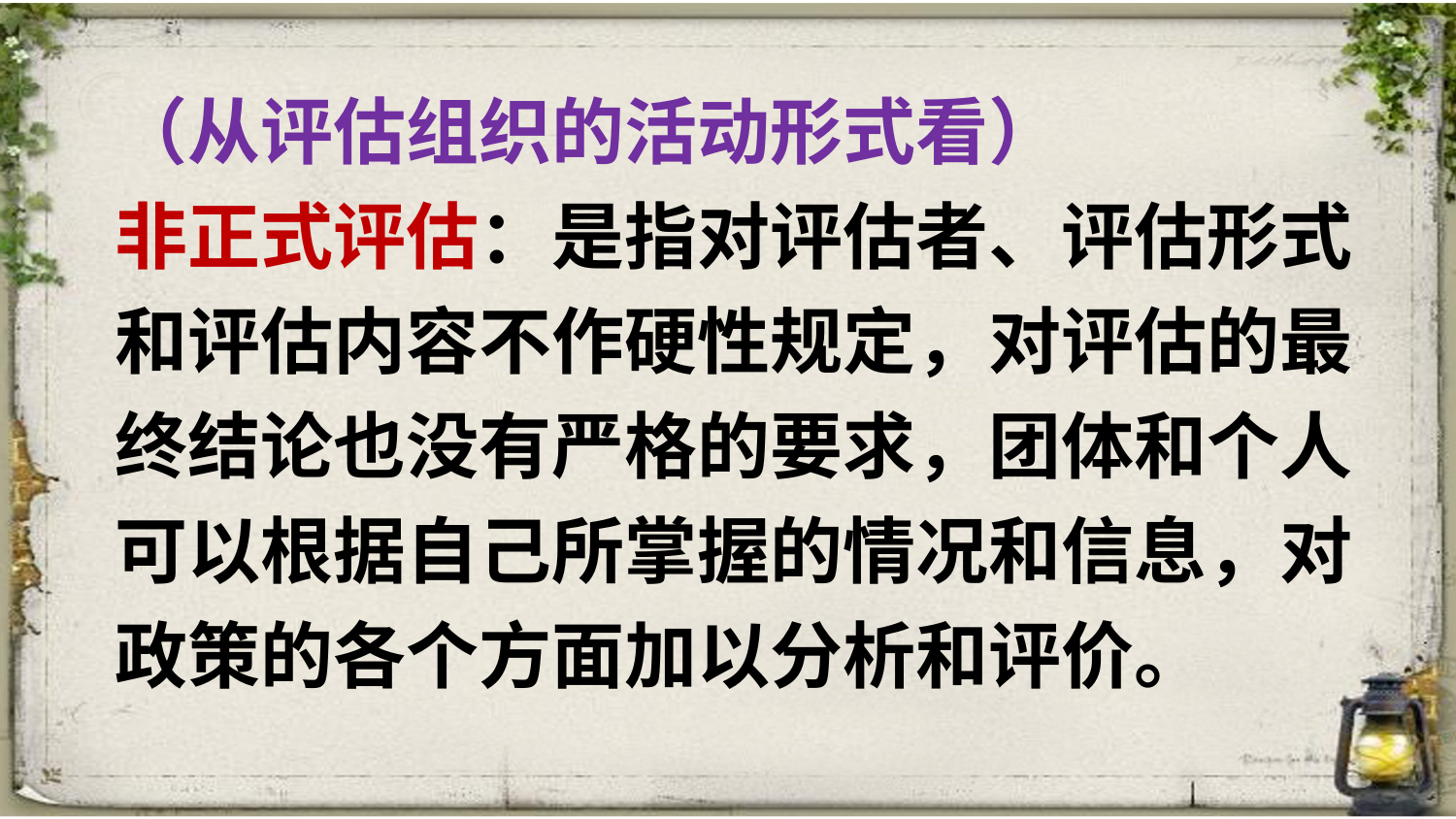

（从评估组织的活动形式看）
非正式评估：是指对评估者、评估形式和评估内容不作硬性规定，对评估的最终结论也没有严格的要求，团体和个人可以根据自己所掌握的情况和信息，对政策的各个方面加以分析和评价。